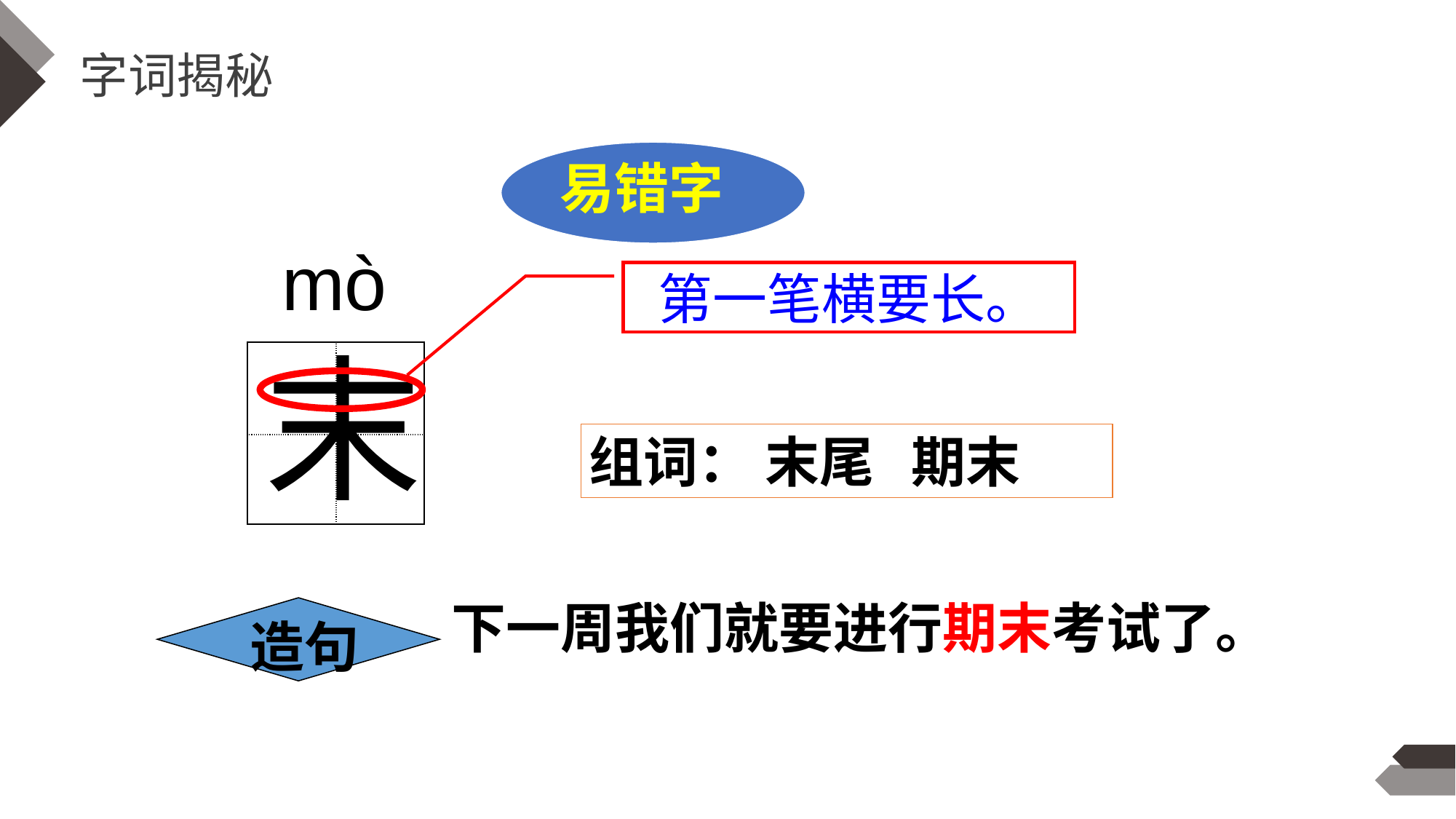

字词揭秘

易错字
mò
第一笔横要长。
末
|  |  |
| --- | --- |
|  |  |

组词： 末尾   期末
下一周我们就要进行期末考试了。

造句